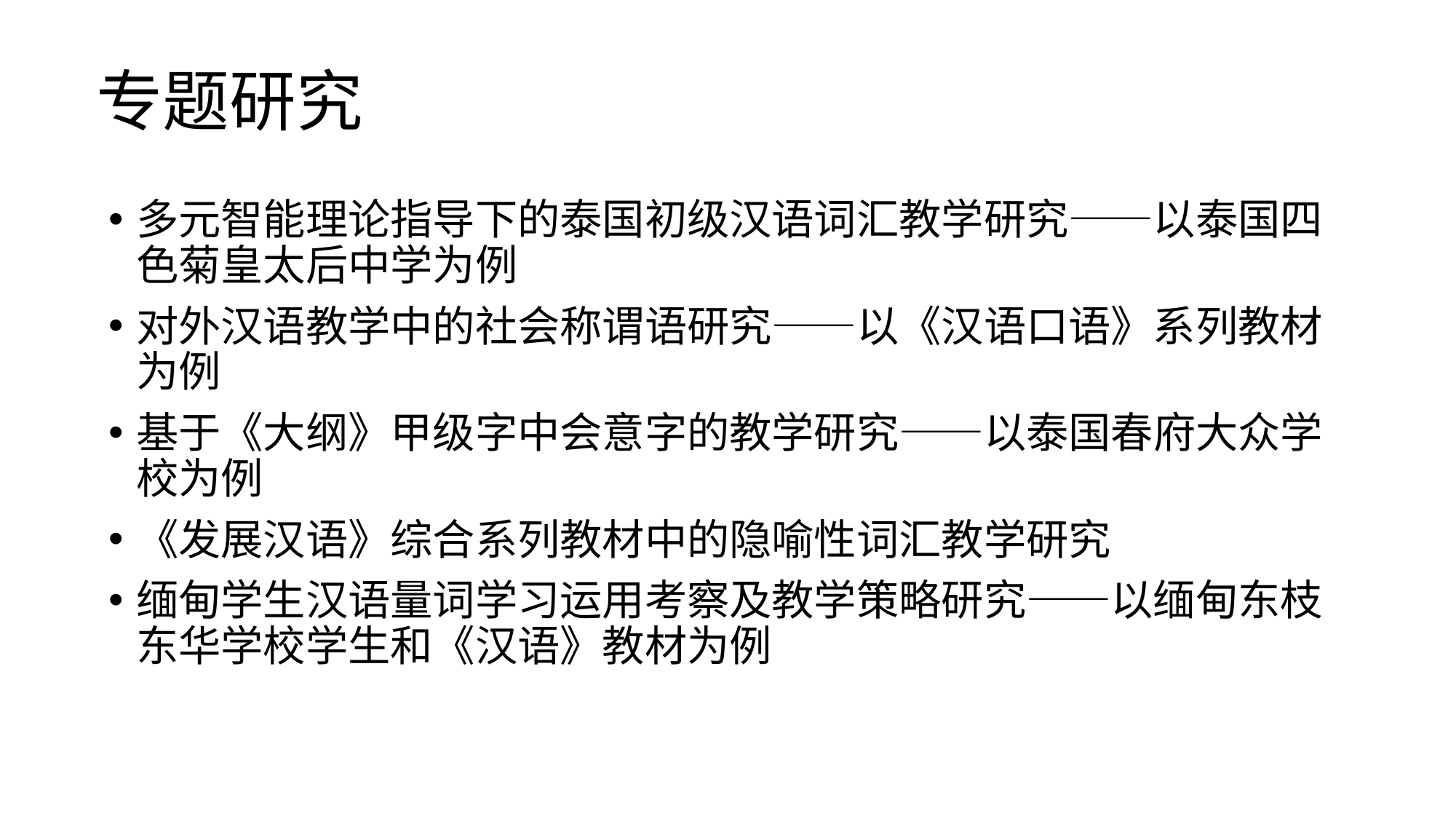

# 专题研究
多元智能理论指导下的泰国初级汉语词汇教学研究——以泰国四色菊皇太后中学为例
对外汉语教学中的社会称谓语研究——以《汉语口语》系列教材为例
基于《大纲》甲级字中会意字的教学研究——以泰国春府大众学校为例
《发展汉语》综合系列教材中的隐喻性词汇教学研究
缅甸学生汉语量词学习运用考察及教学策略研究——以缅甸东枝东华学校学生和《汉语》教材为例